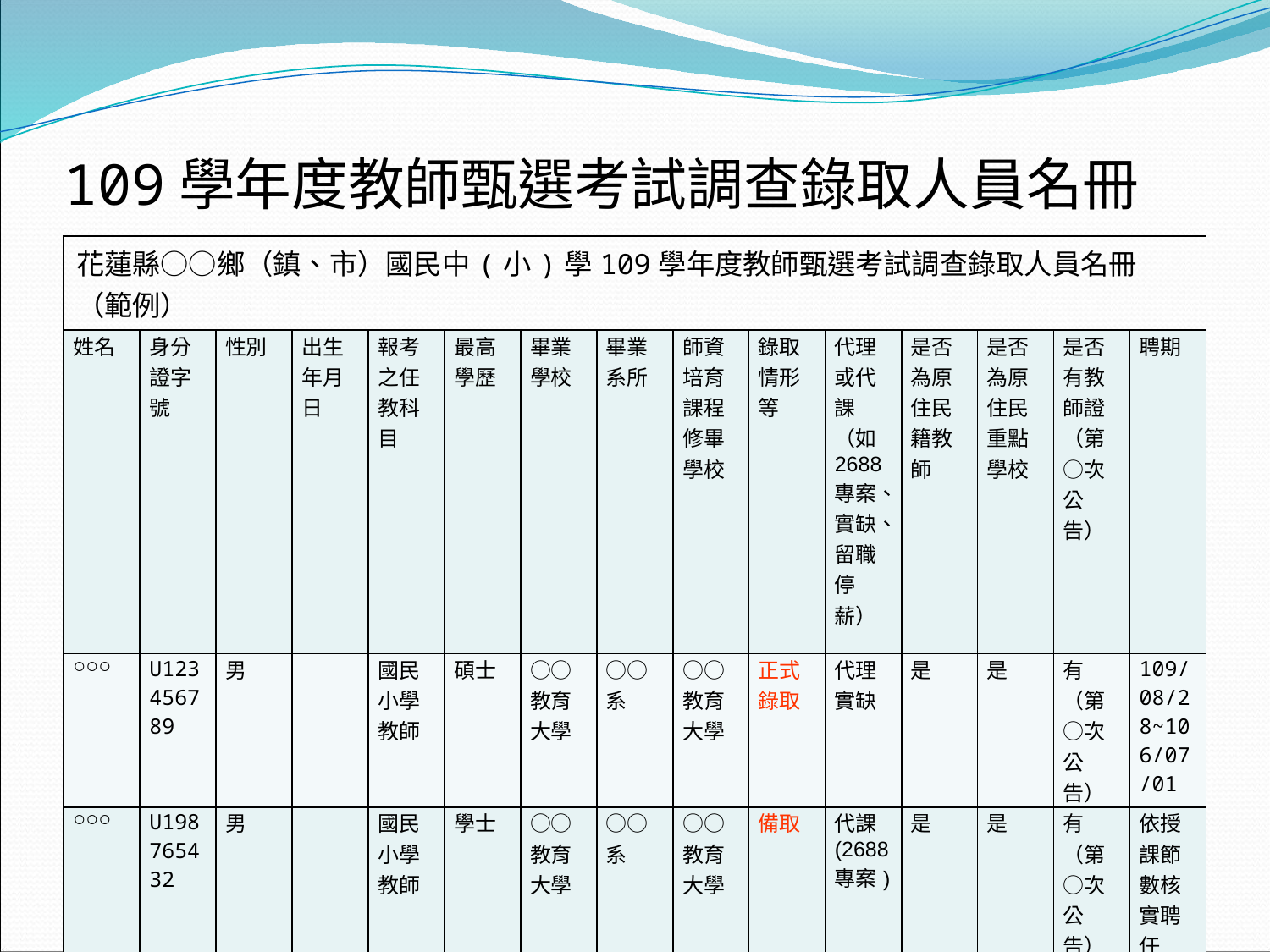

# 109學年度教師甄選考試調查錄取人員名冊
| 花蓮縣○○鄉（鎮、市）國民中(小)學109學年度教師甄選考試調查錄取人員名冊（範例） |  |  |  |  |  |  |  |  |  |  |  |  |  |  |
| --- | --- | --- | --- | --- | --- | --- | --- | --- | --- | --- | --- | --- | --- | --- |
| 姓名 | 身分證字號 | 性別 | 出生年月日 | 報考之任教科目 | 最高學歷 | 畢業學校 | 畢業系所 | 師資培育課程修畢學校 | 錄取情形等 | 代理或代課（如2688專案、實缺、留職停薪） | 是否為原住民籍教師 | 是否為原住民重點學校 | 是否有教師證 （第○次公告） | 聘期 |
| ○○○ | U123456789 | 男 |  | 國民小學教師 | 碩士 | ○○教育大學 | ○○系 | ○○教育大學 | 正式錄取 | 代理實缺 | 是 | 是 | 有（第○次公告） | 109/08/28~106/07/01 |
| ○○○ | U198765432 | 男 |  | 國民小學教師 | 學士 | ○○教育大學 | ○○系 | ○○教育大學 | 備取 | 代課(2688專案) | 是 | 是 | 有（第○次公告） | 依授課節數核實聘任 |
| ○○○ | U298765431 | 女 |  | 國文 | 碩士 | ○○師範大學 | ○○系 | ○○師範大學 | 未錄取 | 代理(侍親留職停薪) | 否 | 否 | 否（第○次公告） |  |
| （※教學支援人員請勿列入） |  |  |  |  |  |  |  |  |  |  |  |  |  |  |